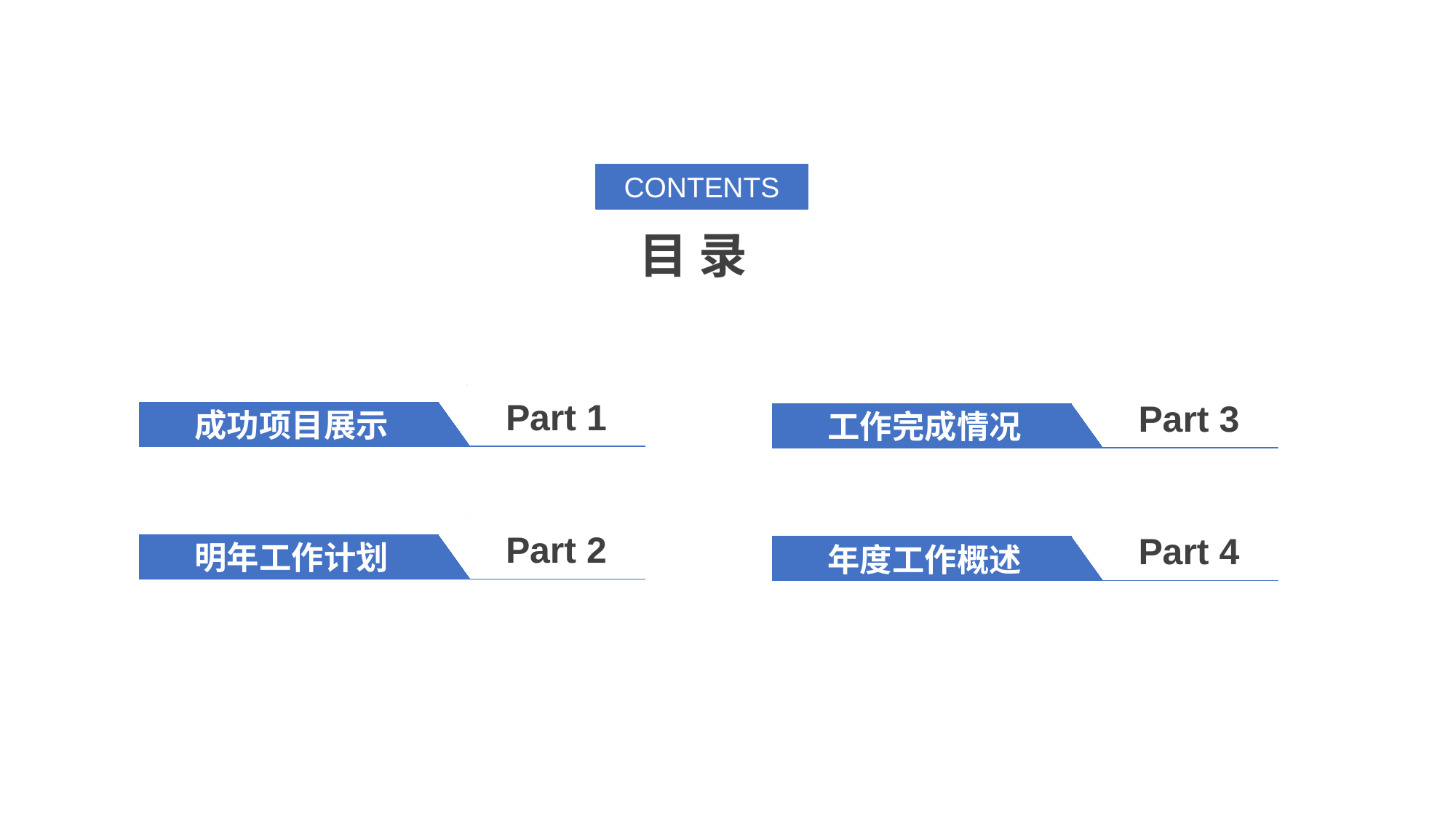

CONTENTS
目 录
Part 1
Part 3
成功项目展示
工作完成情况
Part 2
Part 4
明年工作计划
年度工作概述